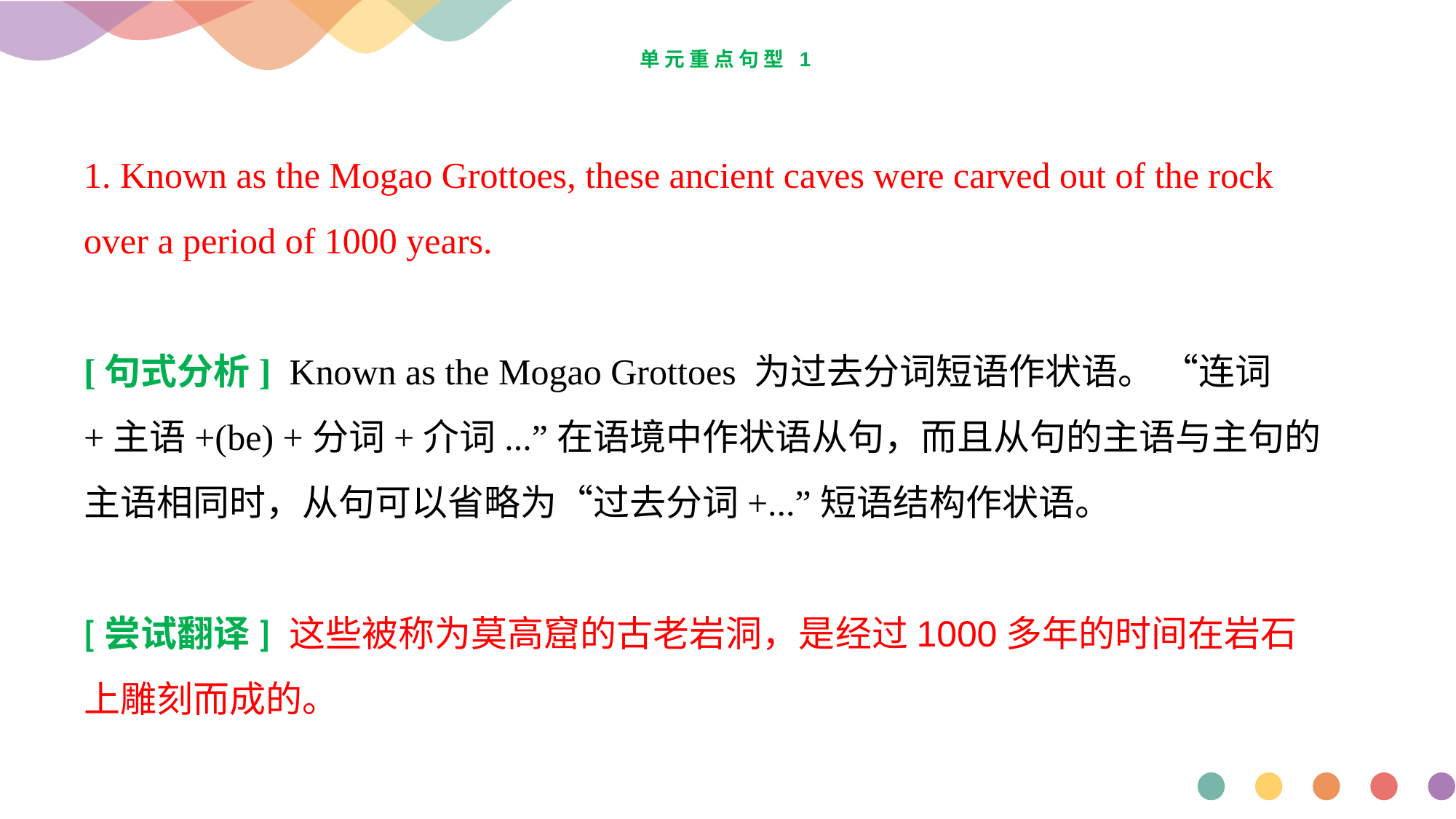

# 单元重点句型 1
1. Known as the Mogao Grottoes, these ancient caves were carved out of the rock over a period of 1000 years.

[句式分析]  Known as the Mogao Grottoes 为过去分词短语作状语。 “连词+主语+(be) +分词+介词...”在语境中作状语从句，而且从句的主语与主句的主语相同时，从句可以省略为“过去分词+...”短语结构作状语。

[尝试翻译] 这些被称为莫高窟的古老岩洞，是经过1000多年的时间在岩石上雕刻而成的。